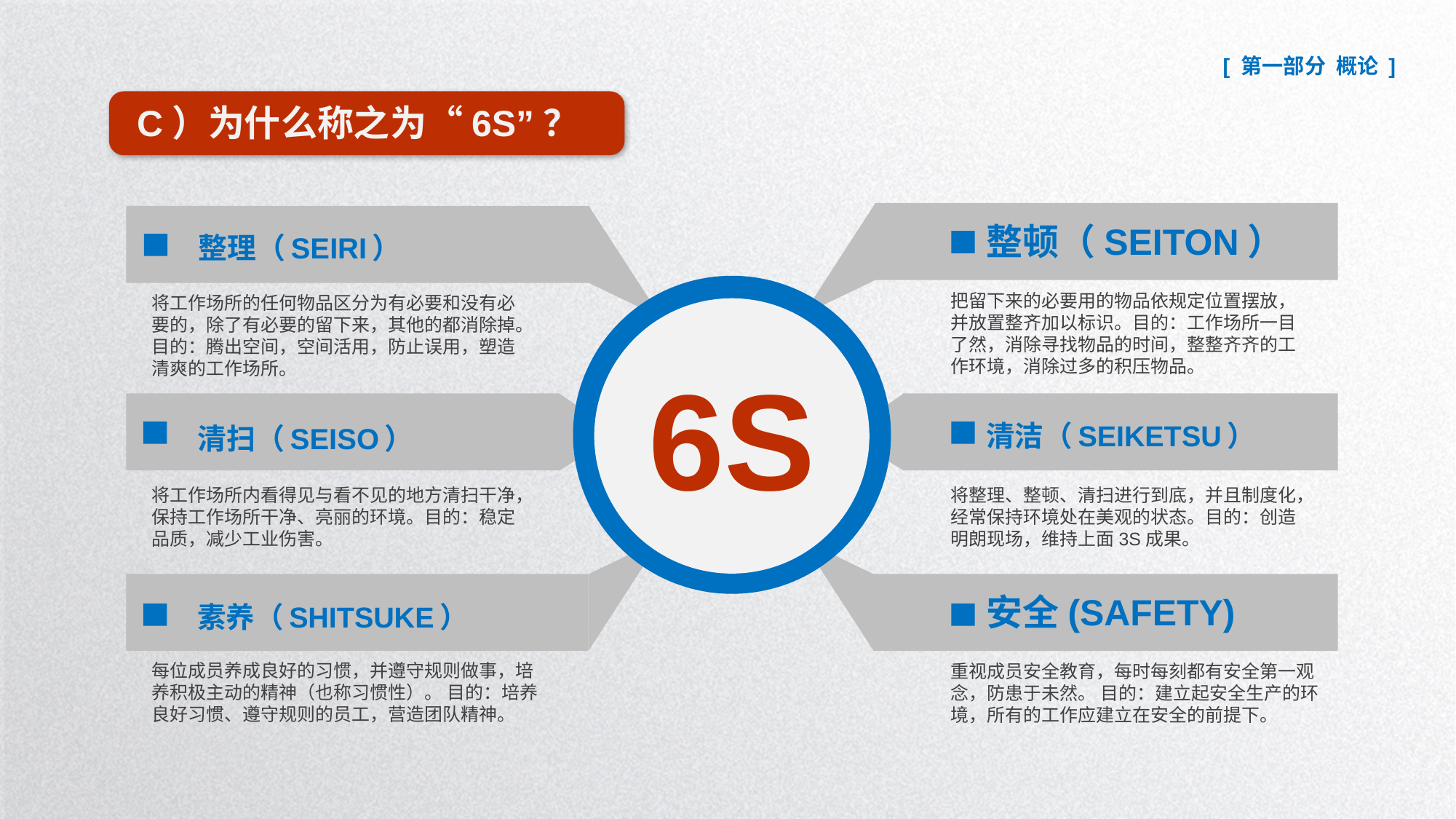

C）为什么称之为“6S”？

整顿（SEITON）
整理（SEIRI）

6S
将工作场所的任何物品区分为有必要和没有必要的，除了有必要的留下来，其他的都消除掉。目的：腾出空间，空间活用，防止误用，塑造清爽的工作场所。
把留下来的必要用的物品依规定位置摆放，并放置整齐加以标识。目的：工作场所一目了然，消除寻找物品的时间，整整齐齐的工作环境，消除过多的积压物品。

清洁（SEIKETSU）
清扫（SEISO）

将工作场所内看得见与看不见的地方清扫干净，保持工作场所干净、亮丽的环境。目的：稳定品质，减少工业伤害。
将整理、整顿、清扫进行到底，并且制度化，经常保持环境处在美观的状态。目的：创造明朗现场，维持上面3S成果。

安全(SAFETY)
素养（SHITSUKE）

每位成员养成良好的习惯，并遵守规则做事，培养积极主动的精神（也称习惯性）。 目的：培养良好习惯、遵守规则的员工，营造团队精神。
重视成员安全教育，每时每刻都有安全第一观念，防患于未然。 目的：建立起安全生产的环境，所有的工作应建立在安全的前提下。